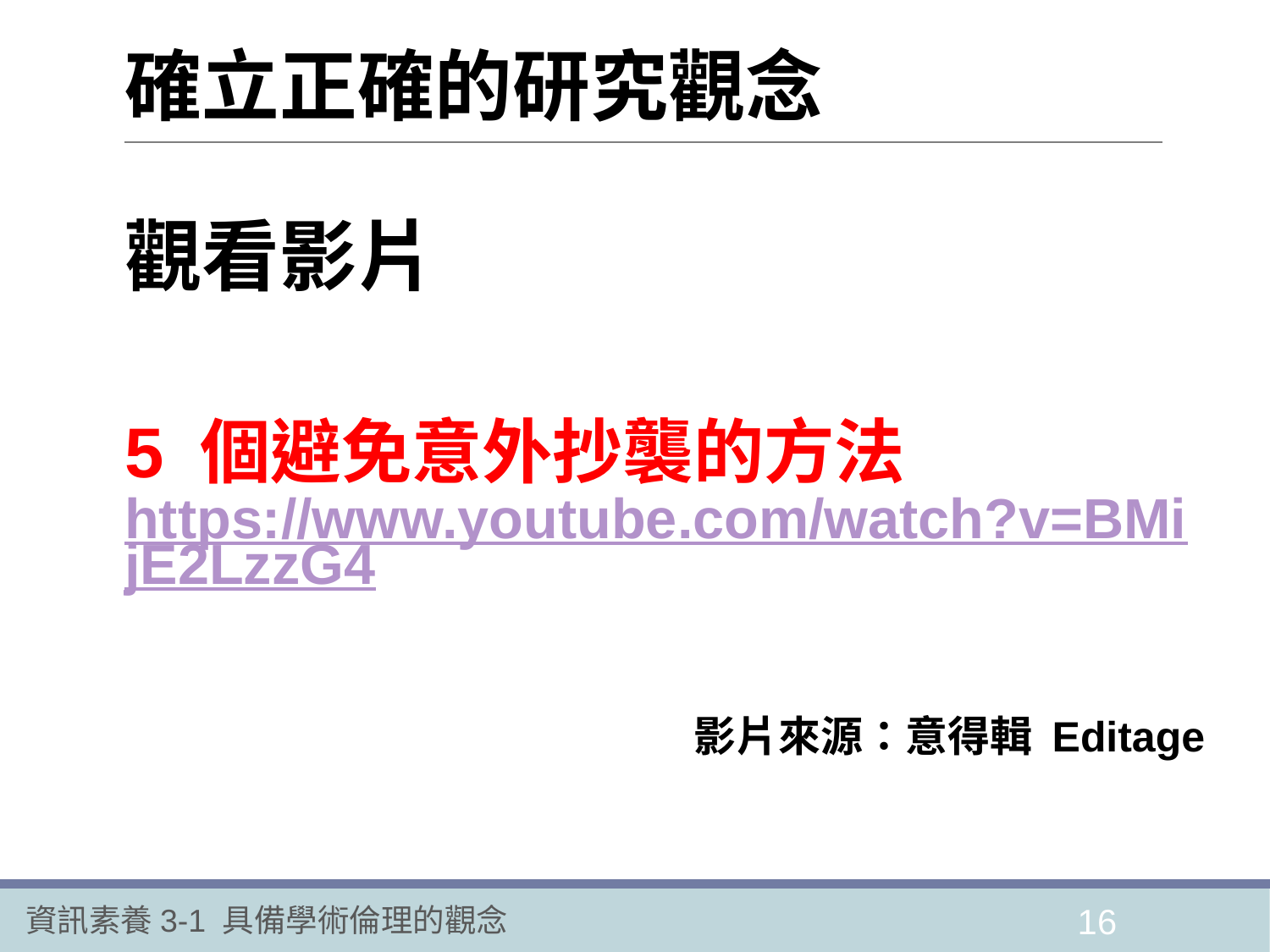

確立正確的研究觀念
觀看影片
5 個避免意外抄襲的方法
https://www.youtube.com/watch?v=BMijE2LzzG4

影片來源：意得輯 Editage